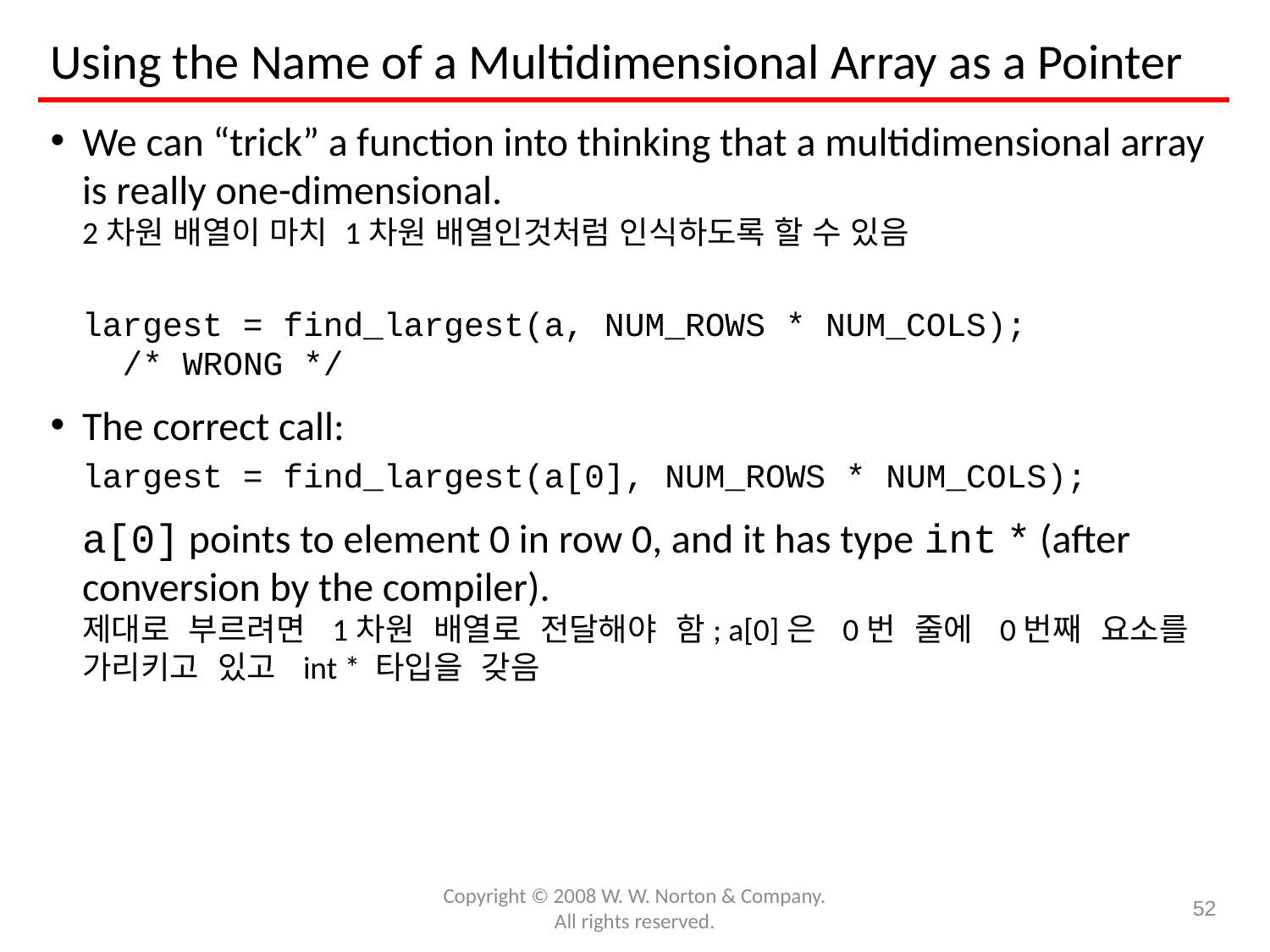

# Using the Name of a Multidimensional Array as a Pointer
We can “trick” a function into thinking that a multidimensional array is really one-dimensional.
2차원 배열이 마치 1차원 배열인것처럼 인식하도록 할 수 있음

	largest = find_largest(a, NUM_ROWS * NUM_COLS);
	  /* WRONG */
The correct call:
	largest = find_largest(a[0], NUM_ROWS * NUM_COLS);
	a[0] points to element 0 in row 0, and it has type int * (after conversion by the compiler).
제대로 부르려면 1차원 배열로 전달해야 함; a[0]은 0번 줄에 0번째 요소를 가리키고 있고 int * 타입을 갖음
Copyright © 2008 W. W. Norton & Company.
All rights reserved.
52